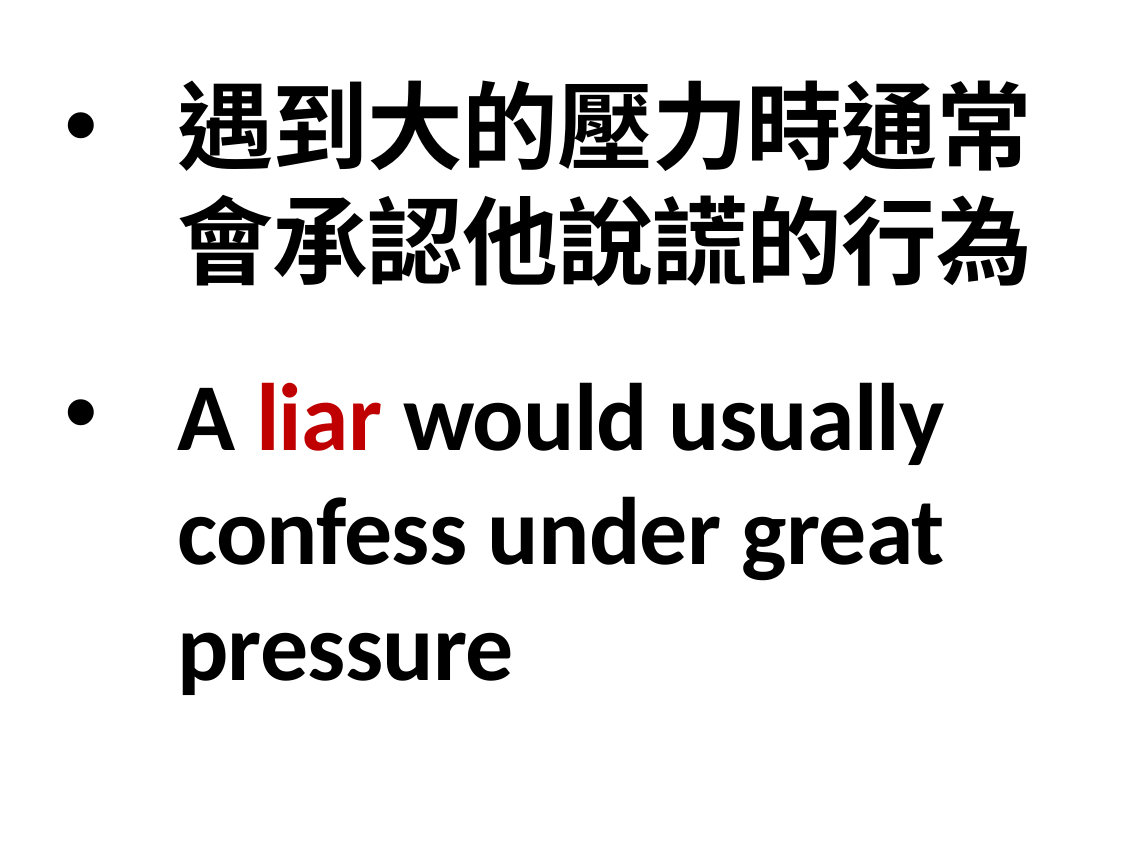

遇到大的壓力時通常會承認他說謊的行為

A liar would usually confess under great pressure